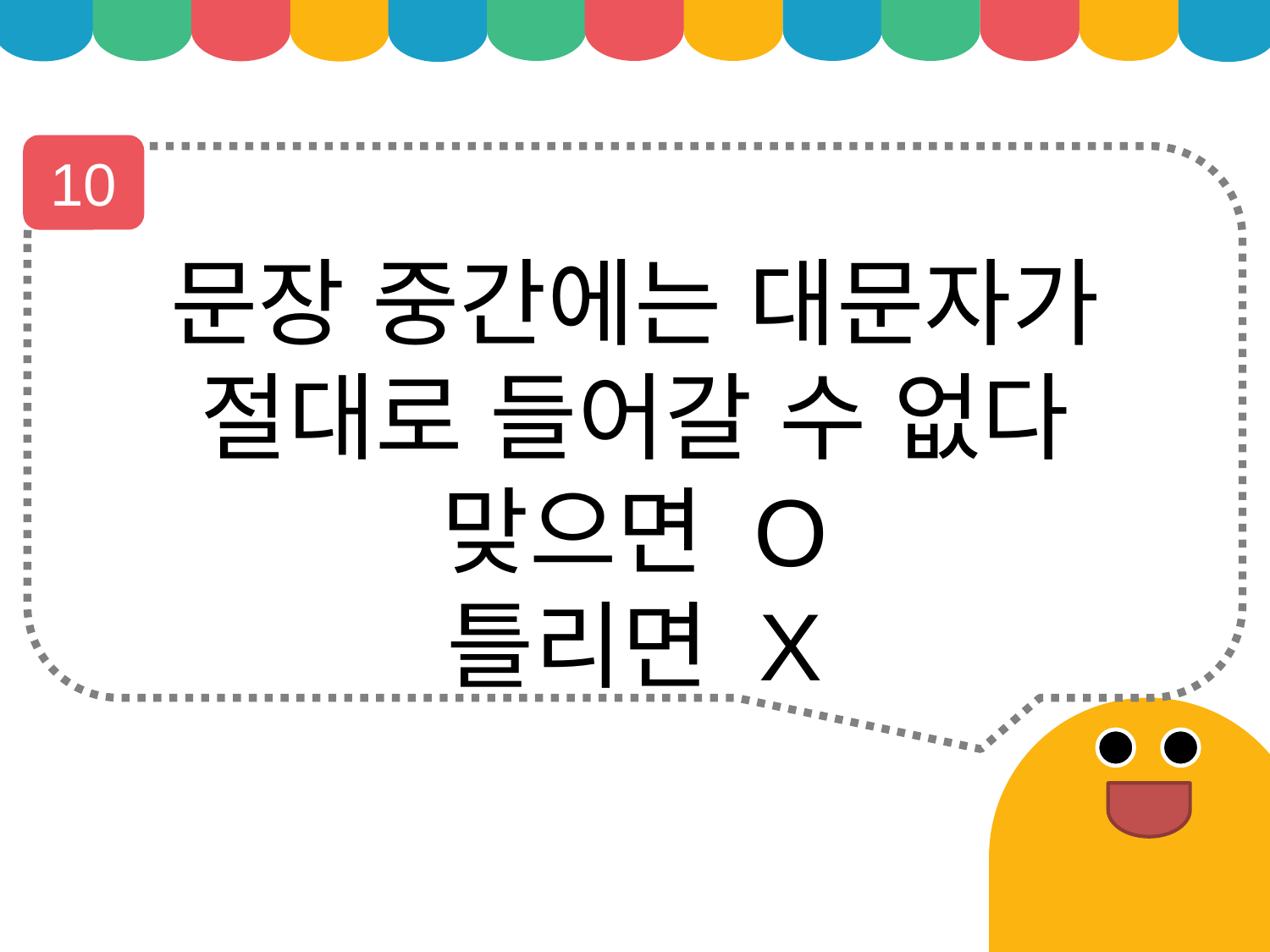

10

문장 중간에는 대문자가 절대로 들어갈 수 없다
맞으면 O
틀리면 X